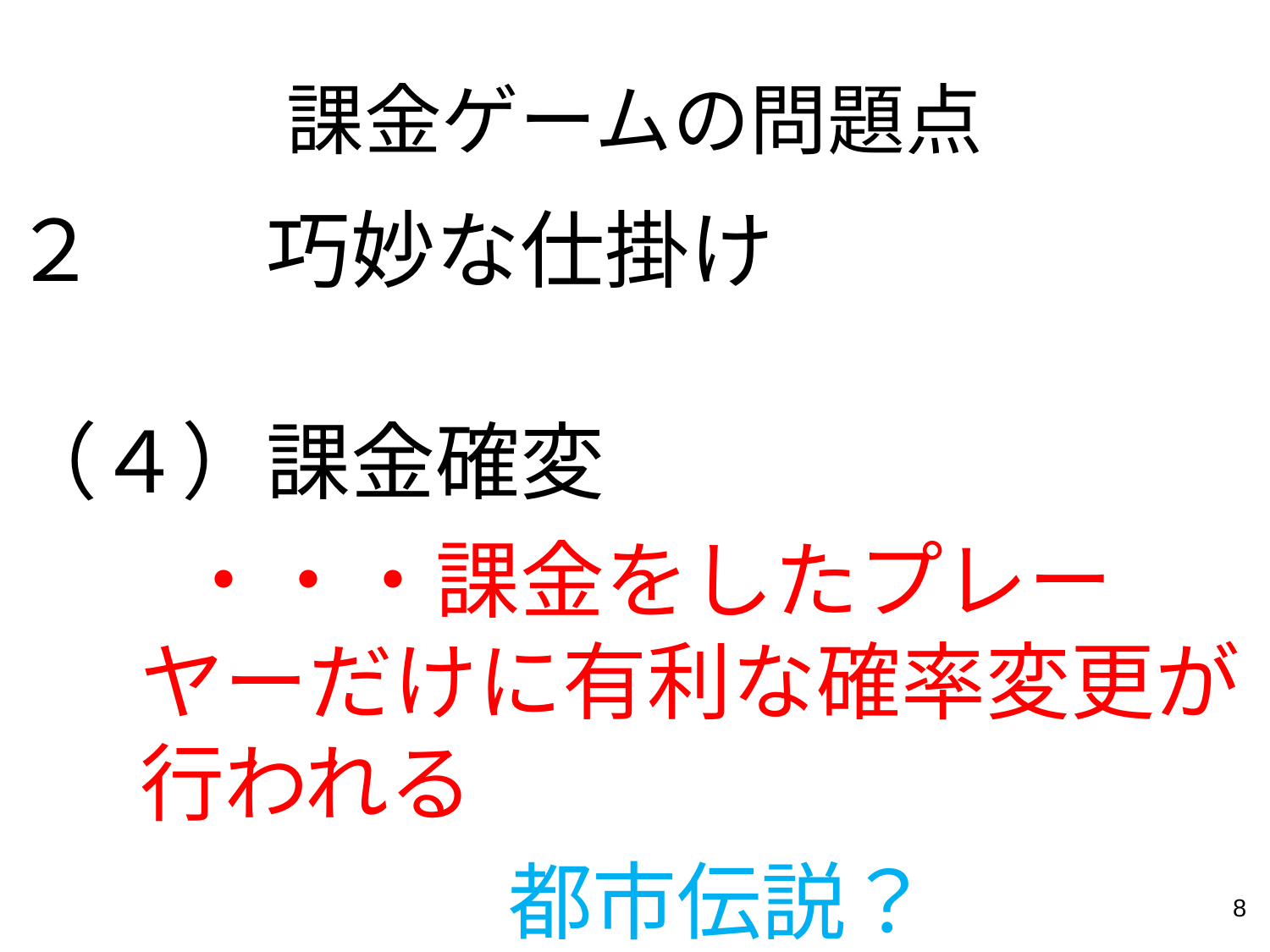

# 課金ゲームの問題点
２　　巧妙な仕掛け
（４）課金確変
　　・・・課金をしたプレーヤーだけに有利な確率変更が行われる
　　都市伝説？
8